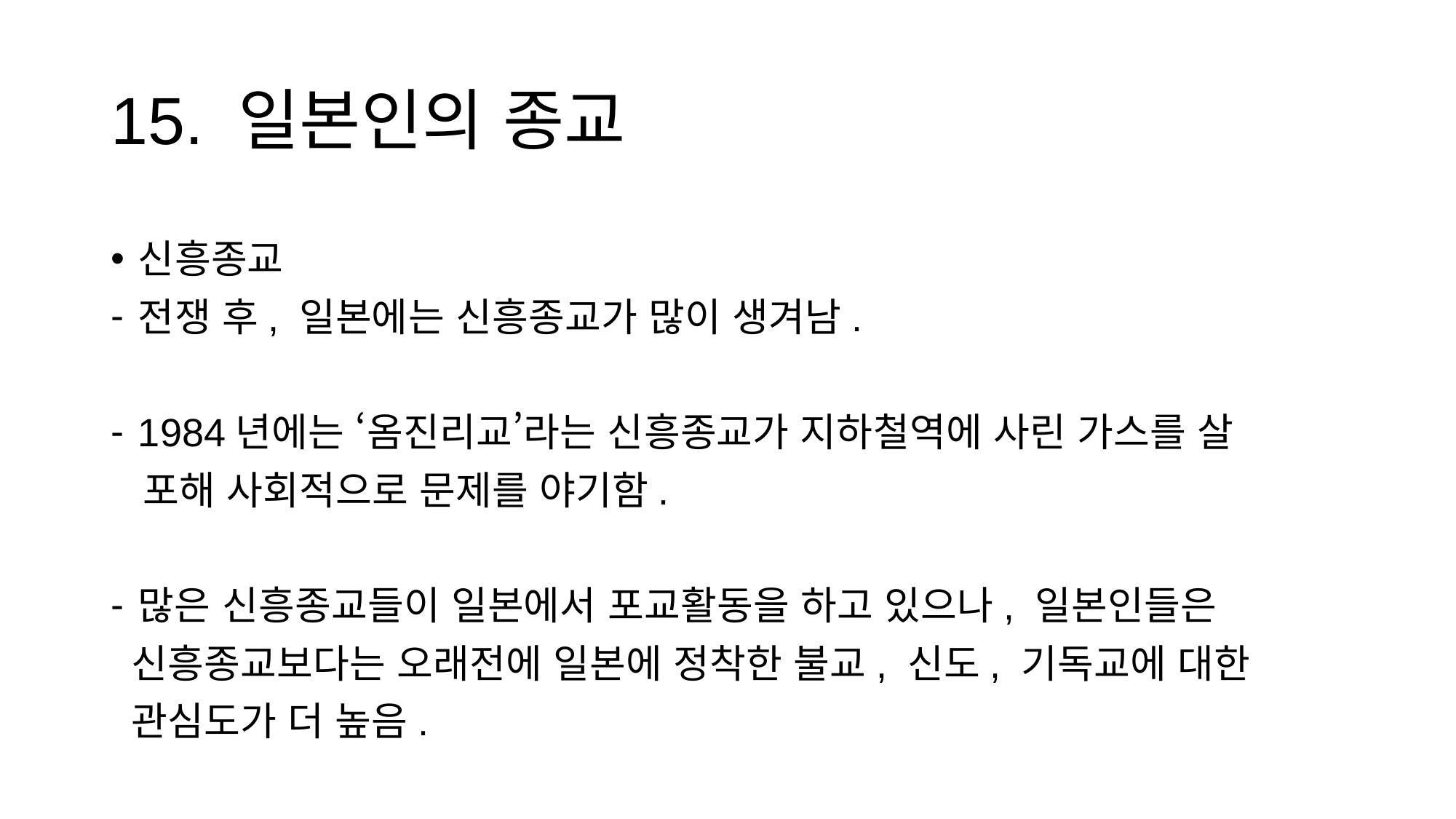

# 15. 일본인의 종교

신흥종교
전쟁 후, 일본에는 신흥종교가 많이 생겨남.

1984년에는 ‘옴진리교’라는 신흥종교가 지하철역에 사린 가스를 살
  포해 사회적으로 문제를 야기함.

많은 신흥종교들이 일본에서 포교활동을 하고 있으나, 일본인들은
 신흥종교보다는 오래전에 일본에 정착한 불교, 신도, 기독교에 대한
 관심도가 더 높음.